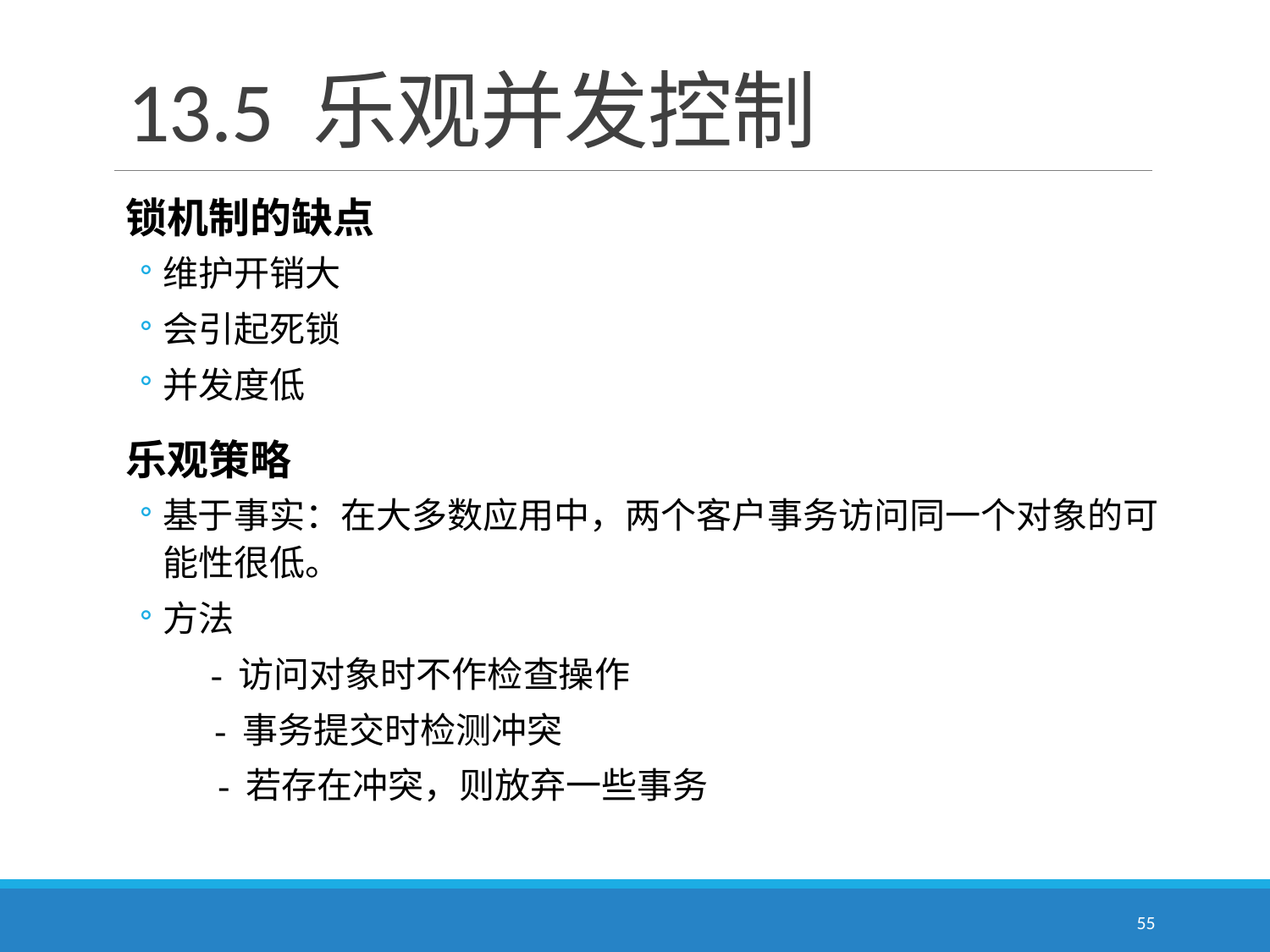

# 13.5 乐观并发控制
锁机制的缺点
维护开销大
会引起死锁
并发度低
乐观策略
基于事实：在大多数应用中，两个客户事务访问同一个对象的可能性很低。
方法
        - 访问对象时不作检查操作
　    - 事务提交时检测冲突
　　- 若存在冲突，则放弃一些事务
55